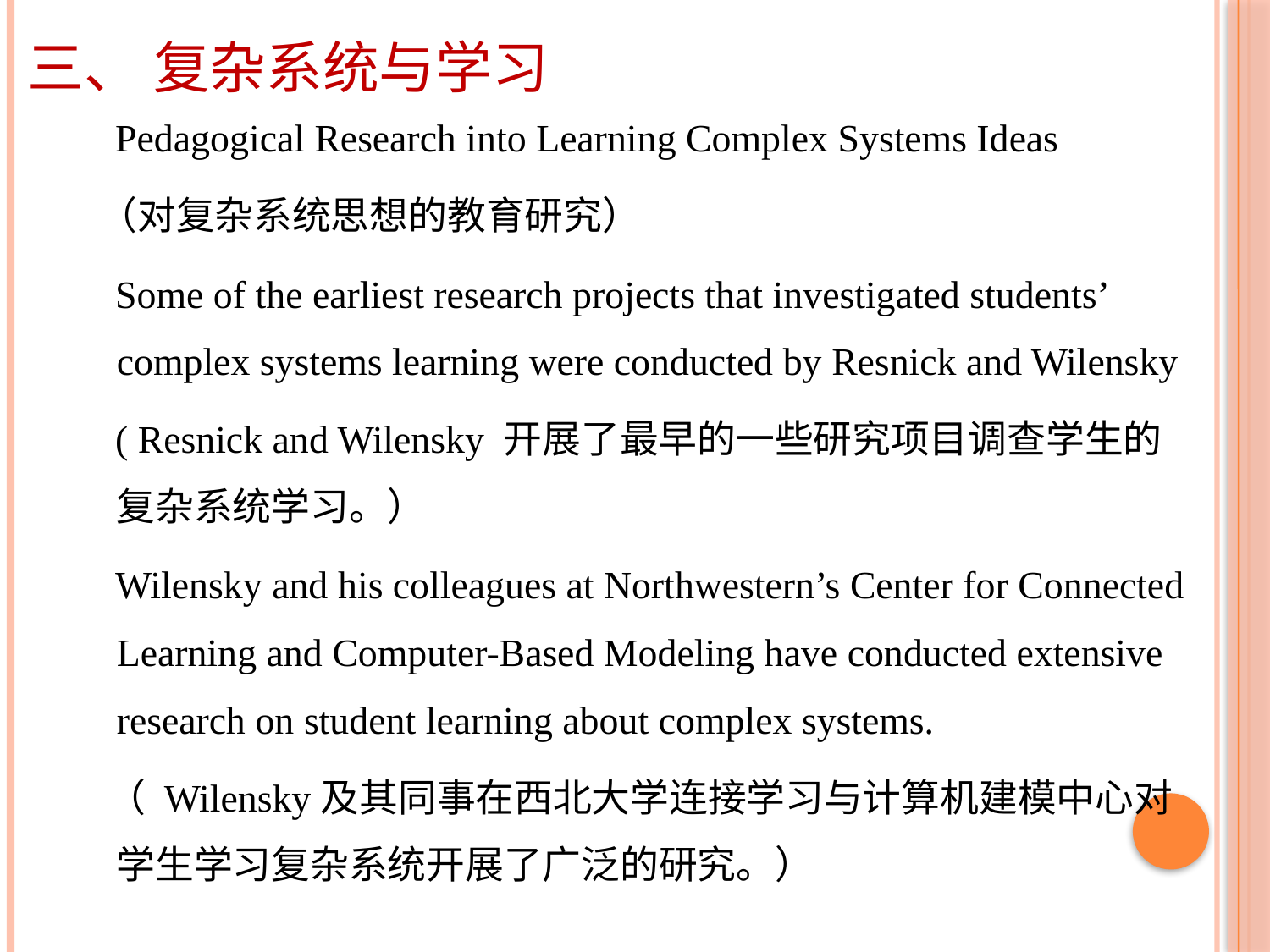

# 三、 复杂系统与学习
        Pedagogical Research into Learning Complex Systems Ideas
      （对复杂系统思想的教育研究）
        Some of the earliest research projects that investigated students’ complex systems learning were conducted by Resnick and Wilensky
        ( Resnick and Wilensky 开展了最早的一些研究项目调查学生的复杂系统学习。）
        Wilensky and his colleagues at Northwestern’s Center for Connected Learning and Computer-Based Modeling have conducted extensive research on student learning about complex systems.
       （ Wilensky及其同事在西北大学连接学习与计算机建模中心对学生学习复杂系统开展了广泛的研究。）